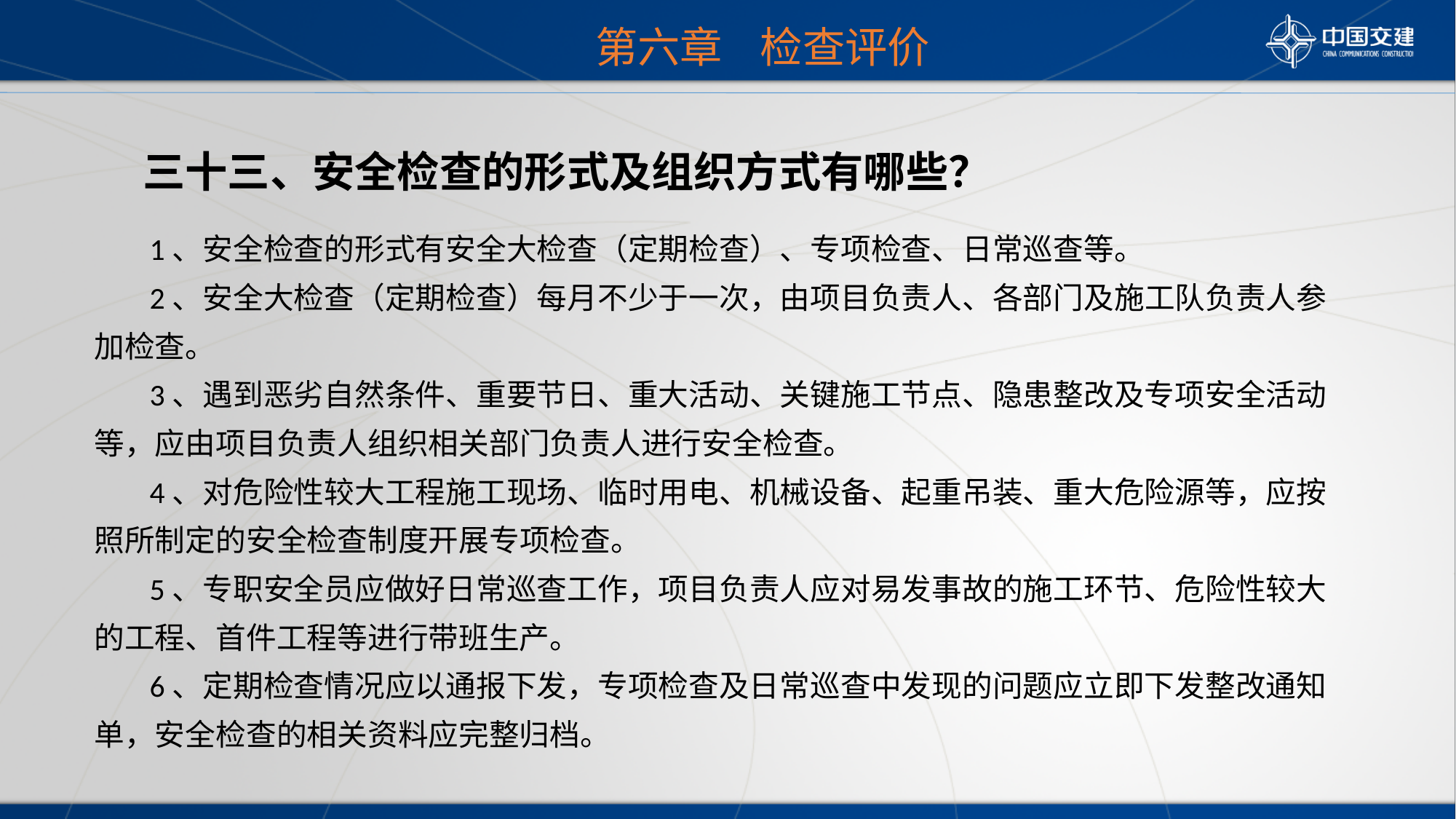

第六章    检查评价
    三十三、安全检查的形式及组织方式有哪些？
        1、安全检查的形式有安全大检查（定期检查）、专项检查、日常巡查等。
        2、安全大检查（定期检查）每月不少于一次，由项目负责人、各部门及施工队负责人参加检查。
        3、遇到恶劣自然条件、重要节日、重大活动、关键施工节点、隐患整改及专项安全活动等，应由项目负责人组织相关部门负责人进行安全检查。
        4、对危险性较大工程施工现场、临时用电、机械设备、起重吊装、重大危险源等，应按照所制定的安全检查制度开展专项检查。
        5、专职安全员应做好日常巡查工作，项目负责人应对易发事故的施工环节、危险性较大的工程、首件工程等进行带班生产。
        6、定期检查情况应以通报下发，专项检查及日常巡查中发现的问题应立即下发整改通知单，安全检查的相关资料应完整归档。